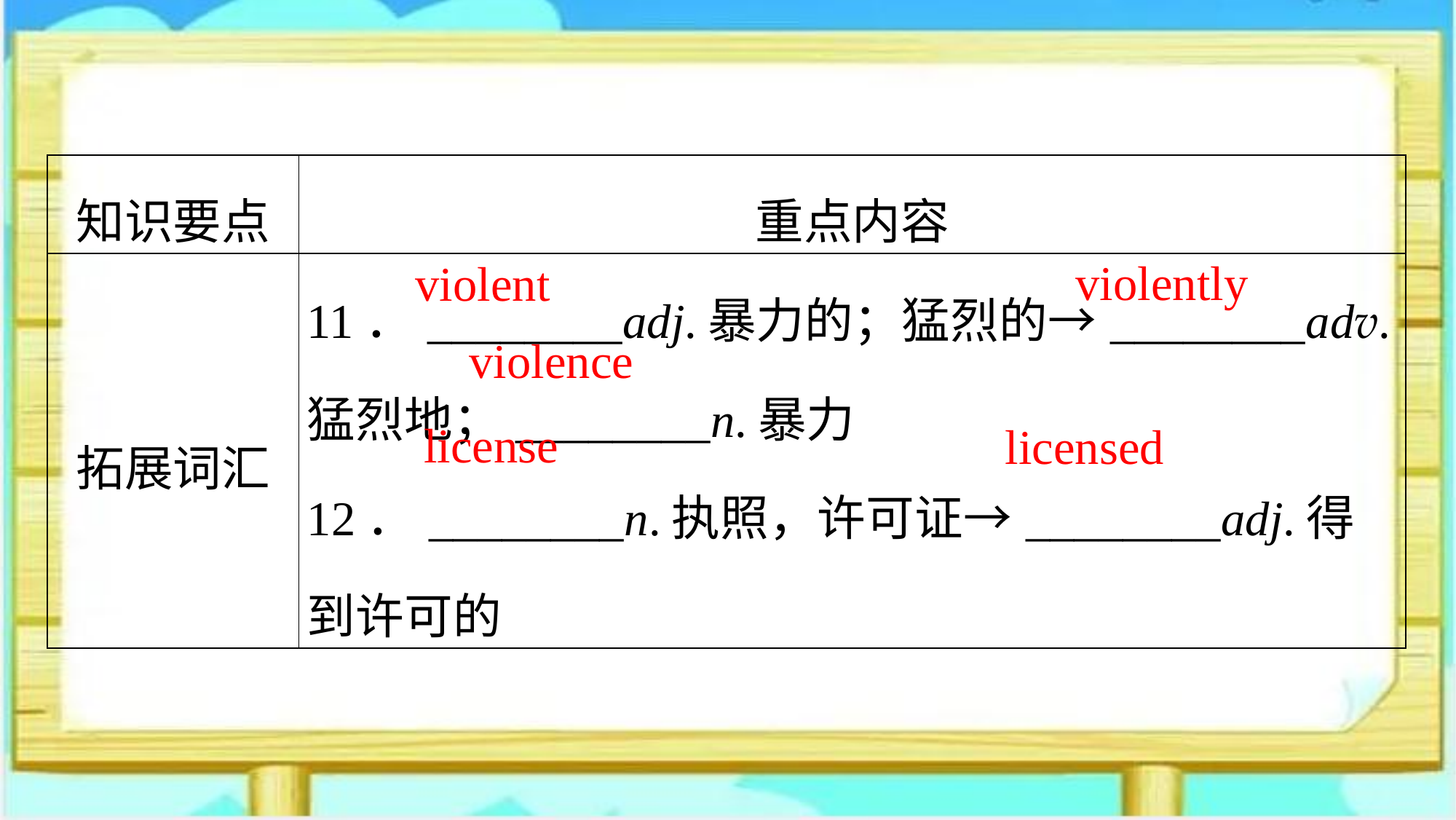

| 知识要点 | 重点内容 |
| --- | --- |
| 拓展词汇 | 11．\_\_\_\_\_\_\_\_adj.暴力的；猛烈的→\_\_\_\_\_\_\_\_adv.猛烈地；\_\_\_\_\_\_\_\_n.暴力 12．\_\_\_\_\_\_\_\_n.执照，许可证→\_\_\_\_\_\_\_\_adj.得到许可的 |
violently
violent
violence
license
licensed